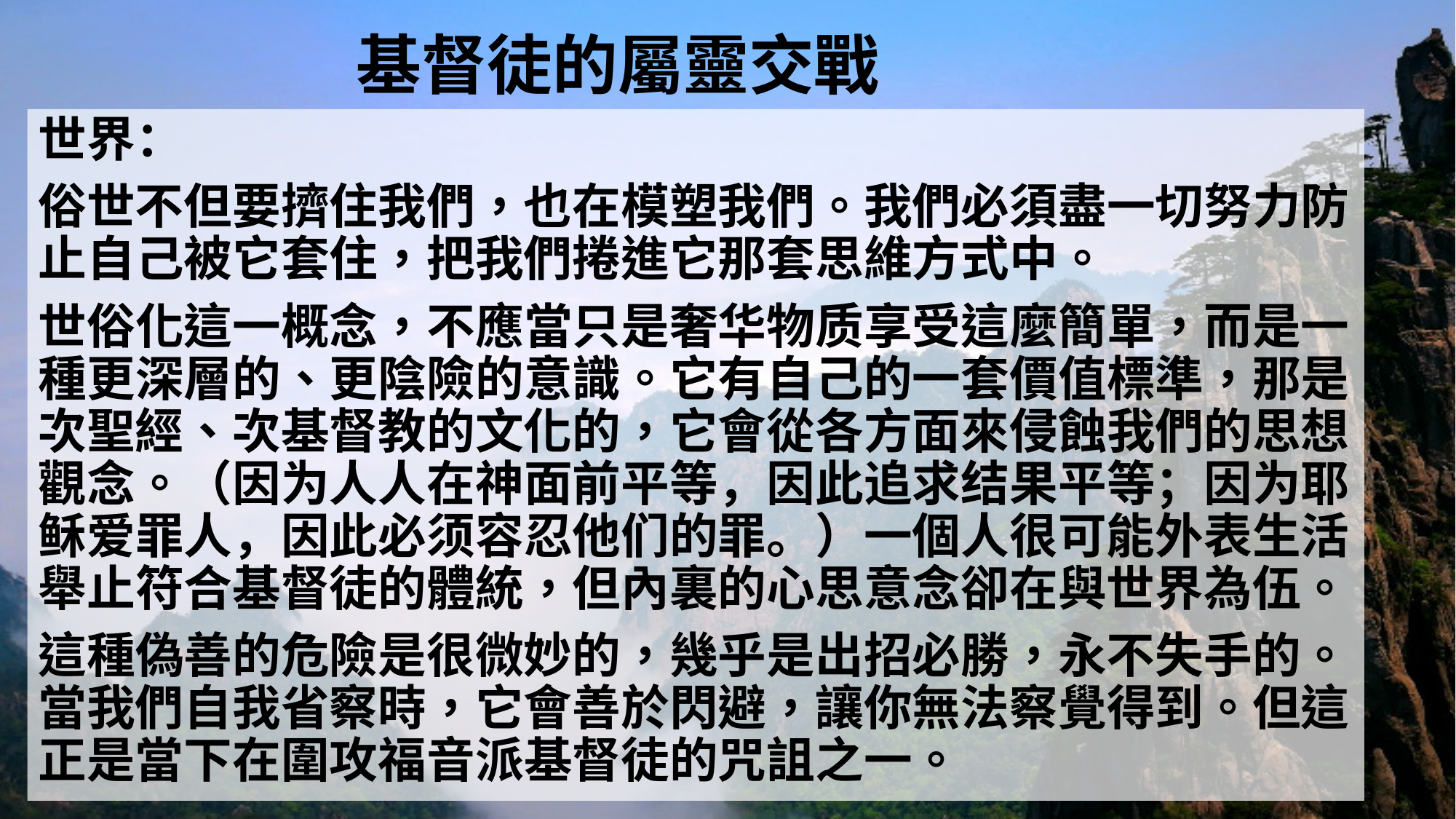

# 基督徒的屬靈交戰
世界：
俗世不但要擠住我們，也在模塑我們。我們必須盡一切努力防止自己被它套住，把我們捲進它那套思維方式中。
世俗化這一概念，不應當只是奢华物质享受這麼簡單，而是一種更深層的、更陰險的意識。它有自己的一套價值標準，那是次聖經、次基督教的文化的，它會從各方面來侵蝕我們的思想觀念。（因为人人在神面前平等，因此追求结果平等；因为耶稣爱罪人，因此必须容忍他们的罪。）一個人很可能外表生活舉止符合基督徒的體統，但內裏的心思意念卻在與世界為伍。
這種偽善的危險是很微妙的，幾乎是出招必勝，永不失手的。當我們自我省察時，它會善於閃避，讓你無法察覺得到。但這正是當下在圍攻福音派基督徒的咒詛之一。